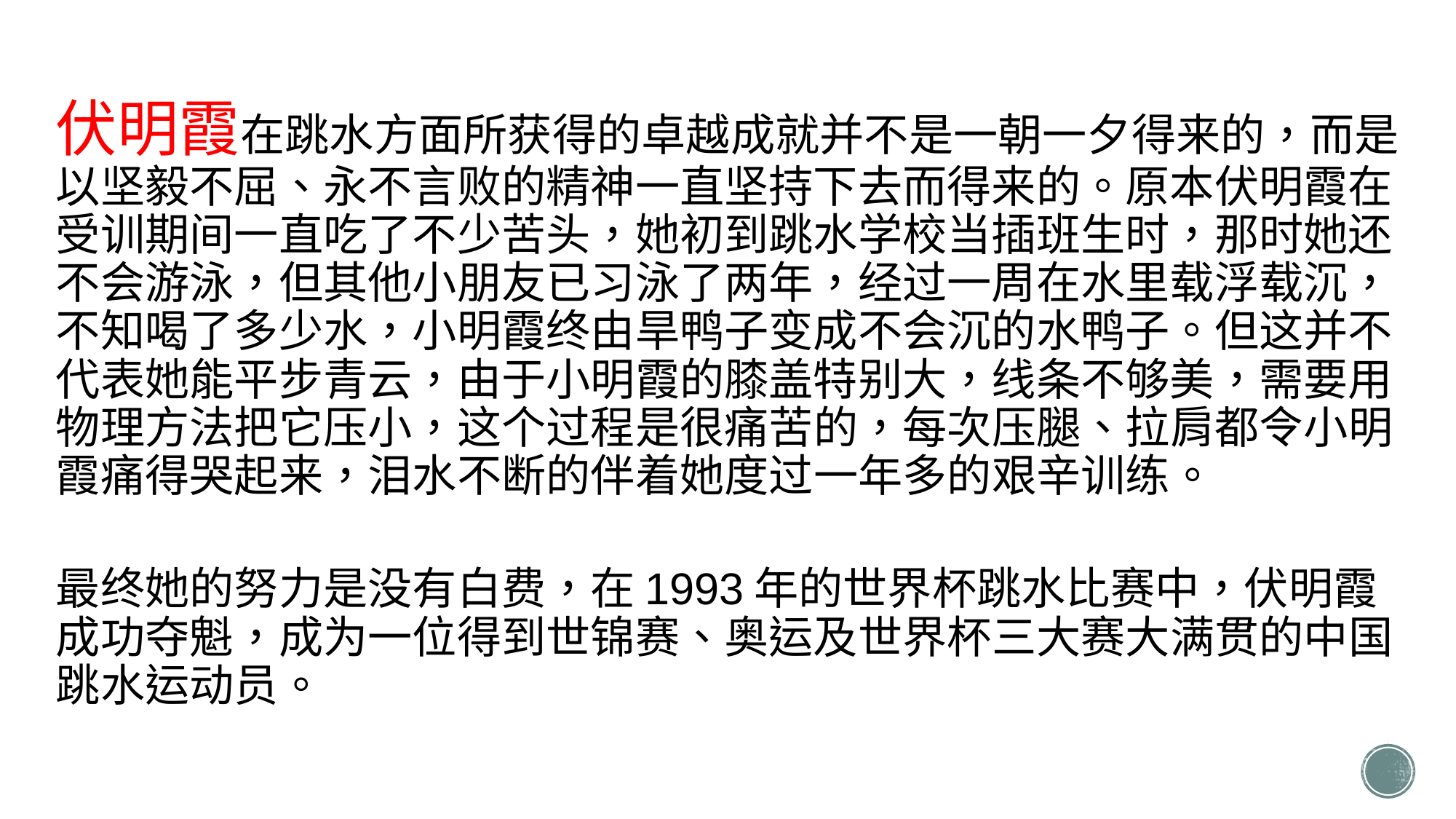

# 伏明霞事件簿(一)
伏明霞在跳水方面所获得的卓越成就并不是一朝一夕得来的，而是以坚毅不屈、永不言败的精神一直坚持下去而得来的。原本伏明霞在受训期间一直吃了不少苦头，她初到跳水学校当插班生时，那时她还不会游泳，但其他小朋友已习泳了两年，经过一周在水里载浮载沉，不知喝了多少水，小明霞终由旱鸭子变成不会沉的水鸭子。但这并不代表她能平步青云，由于小明霞的膝盖特别大，线条不够美，需要用物理方法把它压小，这个过程是很痛苦的，每次压腿、拉肩都令小明霞痛得哭起来，泪水不断的伴着她度过一年多的艰辛训练。

最终她的努力是没有白费，在1993年的世界杯跳水比赛中，伏明霞成功夺魁，成为一位得到世锦赛、奥运及世界杯三大赛大满贯的中国跳水运动员。